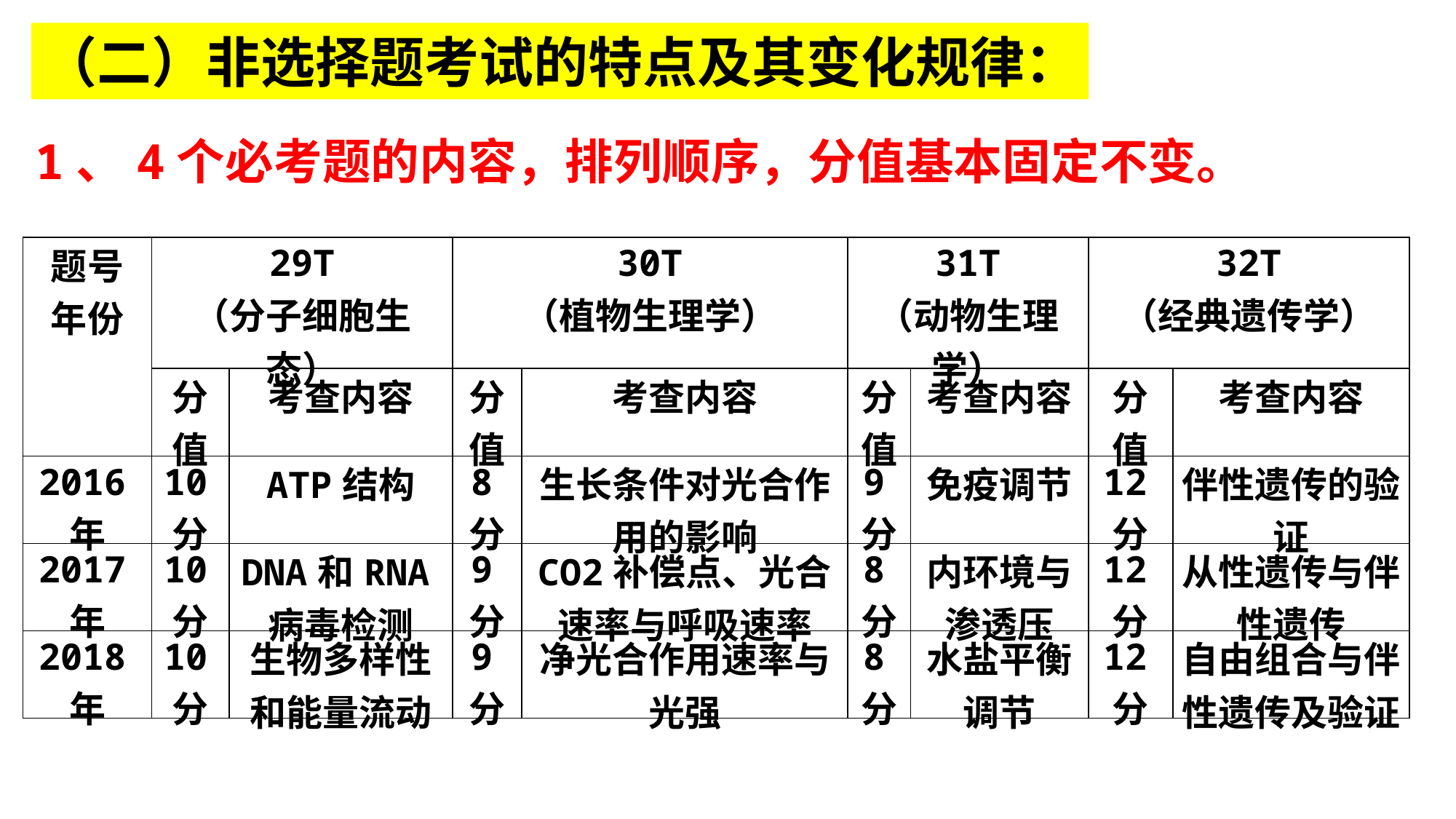

（二）非选择题考试的特点及其变化规律：
 1、4个必考题的内容，排列顺序，分值基本固定不变。
| 题号 年份 | 29T （分子细胞生态） |  | 30T （植物生理学） |  | 31T （动物生理学） |  | 32T （经典遗传学） |  |
| --- | --- | --- | --- | --- | --- | --- | --- | --- |
|  | 分值 | 考查内容 | 分值 | 考查内容 | 分值 | 考查内容 | 分值 | 考查内容 |
| 2016年 | 10分 | ATP结构 | 8分 | 生长条件对光合作用的影响 | 9分 | 免疫调节 | 12分 | 伴性遗传的验证 |
| 2017年 | 10分 | DNA和RNA病毒检测 | 9分 | CO2补偿点、光合速率与呼吸速率 | 8分 | 内环境与渗透压 | 12分 | 从性遗传与伴性遗传 |
| 2018年 | 10分 | 生物多样性和能量流动 | 9分 | 净光合作用速率与光强 | 8分 | 水盐平衡调节 | 12分 | 自由组合与伴性遗传及验证 |